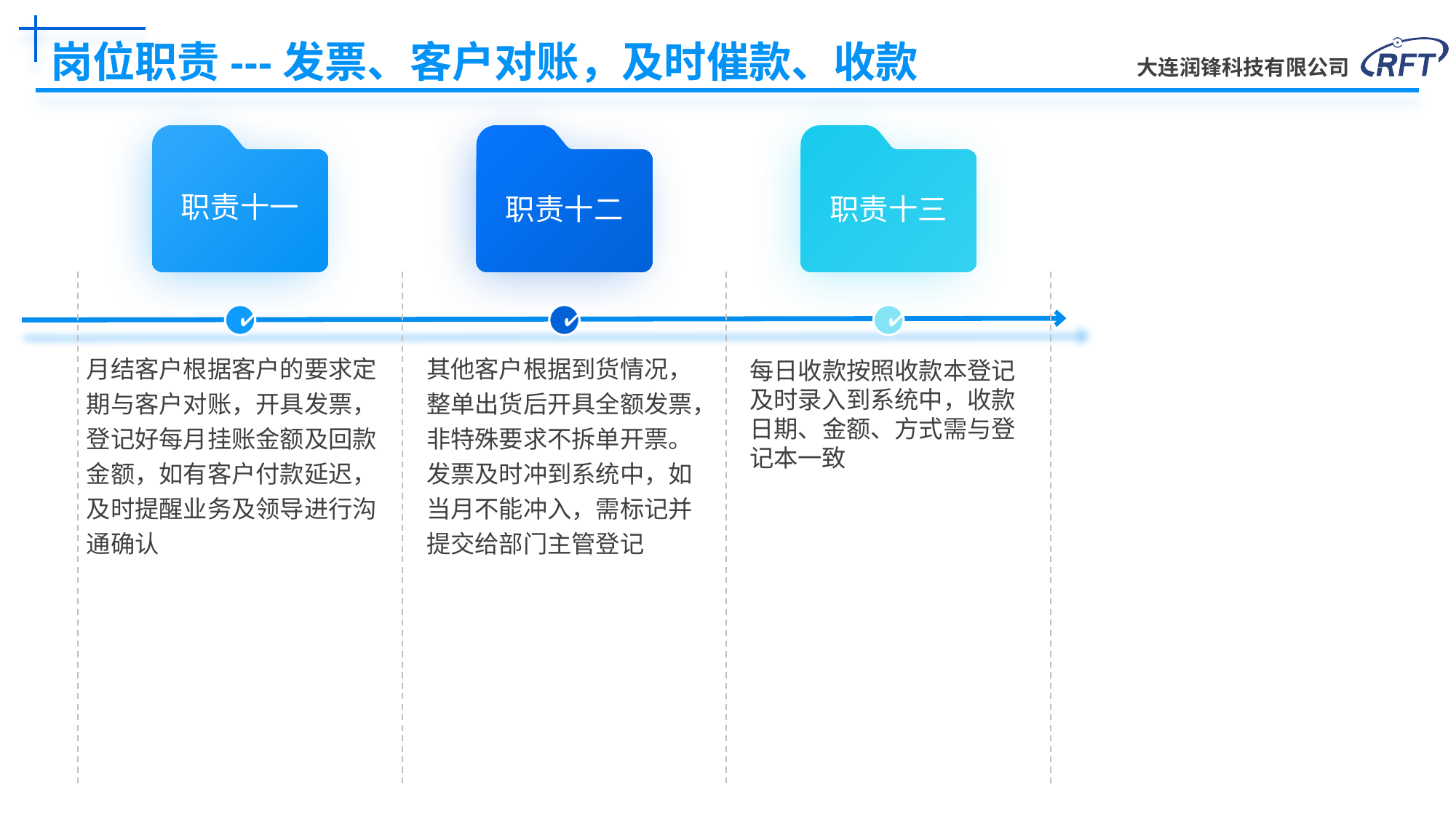

# 岗位职责---发票、客户对账，及时催款、收款
职责十一
职责十二
职责十三
✔
✔
✔
月结客户根据客户的要求定期与客户对账，开具发票，登记好每月挂账金额及回款金额，如有客户付款延迟，及时提醒业务及领导进行沟通确认
其他客户根据到货情况，整单出货后开具全额发票，非特殊要求不拆单开票。发票及时冲到系统中，如当月不能冲入，需标记并提交给部门主管登记
每日收款按照收款本登记及时录入到系统中，收款日期、金额、方式需与登记本一致